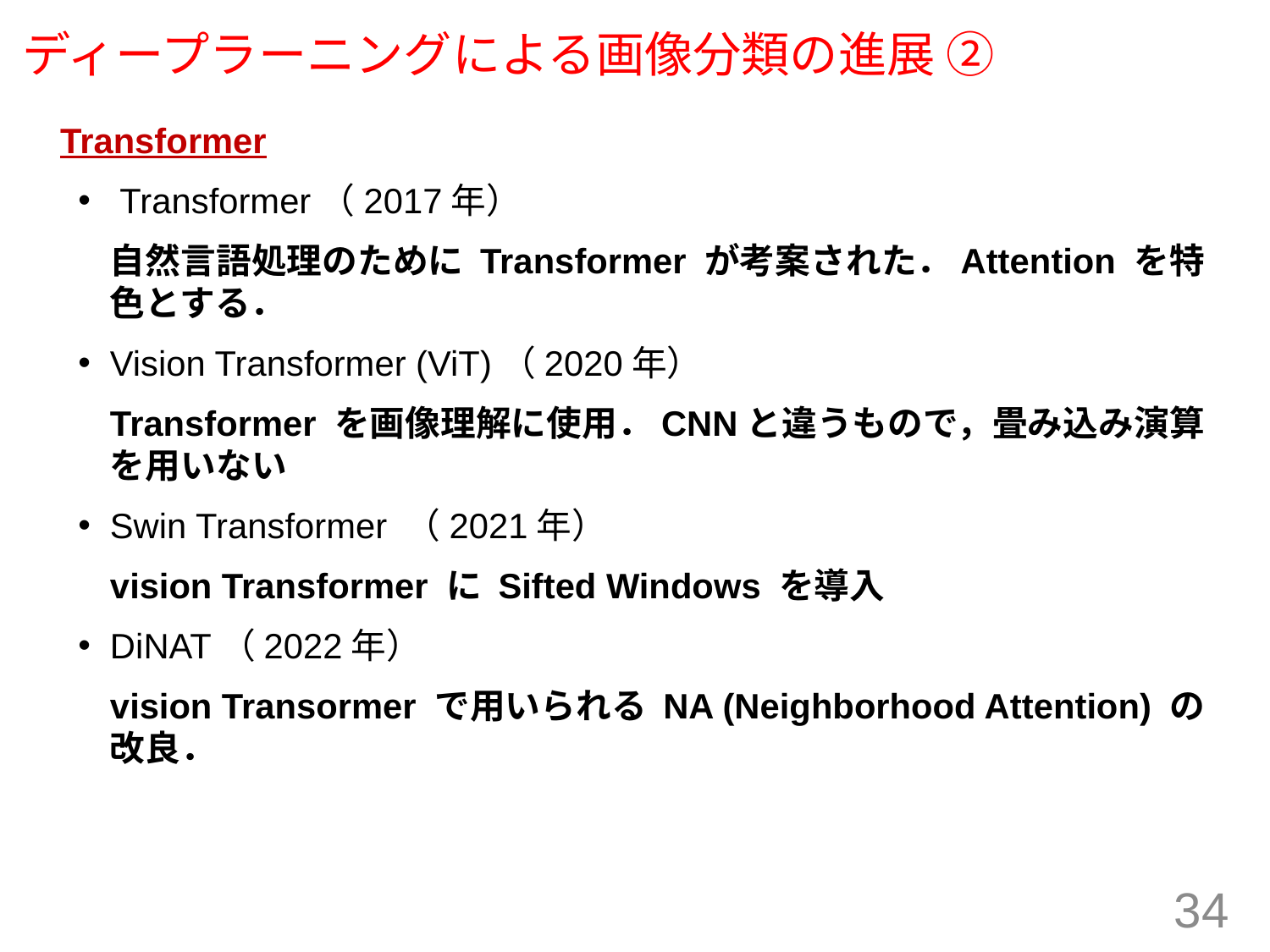

# ディープラーニングによる画像分類の進展 ②
Transformer
 Transformer（2017年）
自然言語処理のために Transformer が考案された．Attention を特色とする．
Vision Transformer (ViT)（2020年）
Transformer を画像理解に使用．CNNと違うもので，畳み込み演算を用いない
Swin Transformer （2021年）
vision Transformer に Sifted Windows を導入
DiNAT（2022年）
vision Transormer で用いられる NA (Neighborhood Attention) の改良．

34